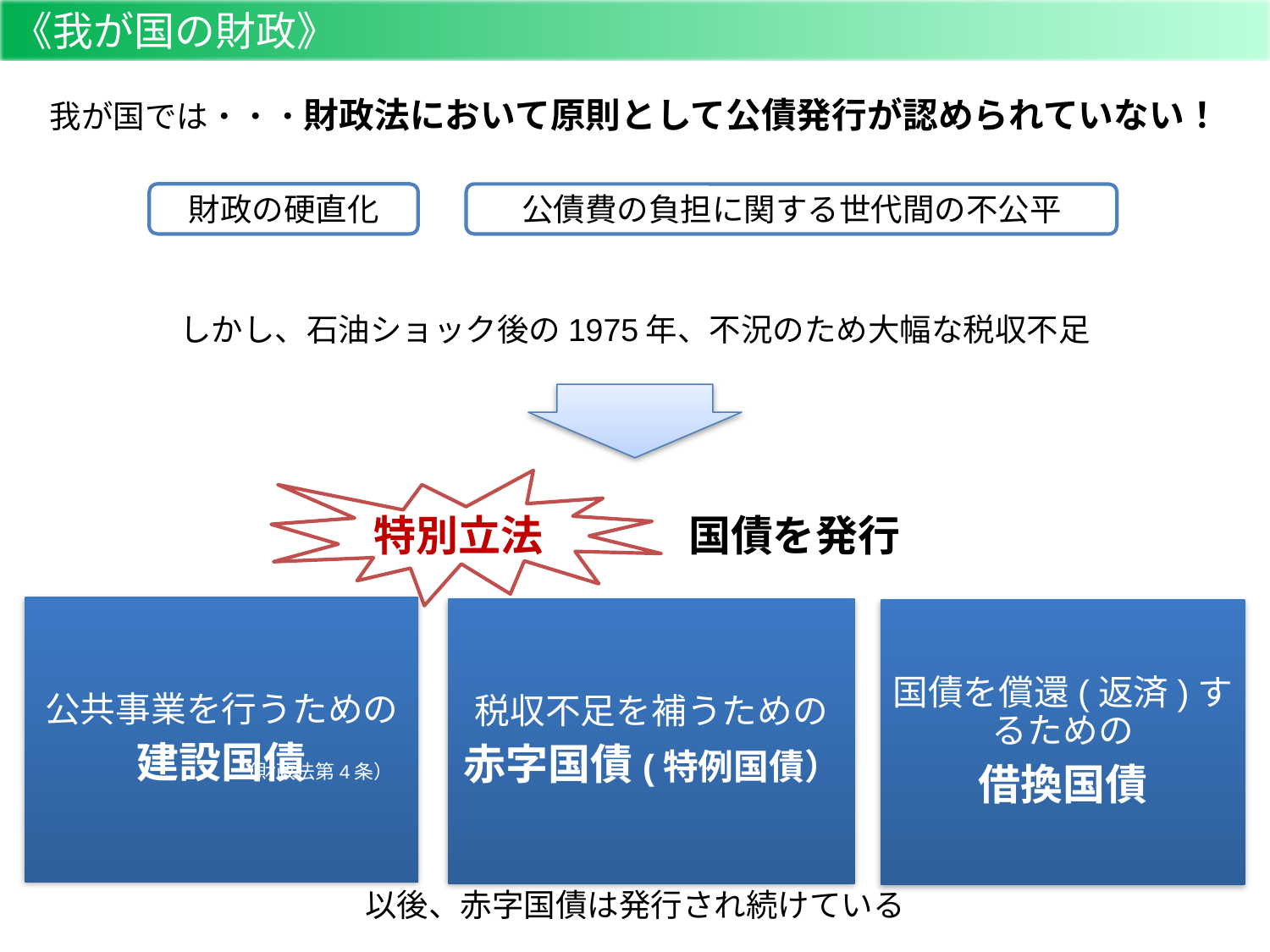

《我が国の財政》

我が国では・・・財政法において原則として公債発行が認められていない！
財政の硬直化
公債費の負担に関する世代間の不公平
しかし、石油ショック後の1975年、不況のため大幅な税収不足

特別立法
国債を発行
公共事業を行うための
建設国債
税収不足を補うための
赤字国債(特例国債）
国債を償還(返済)するための
借換国債
（財政法第4条）
以後、赤字国債は発行され続けている